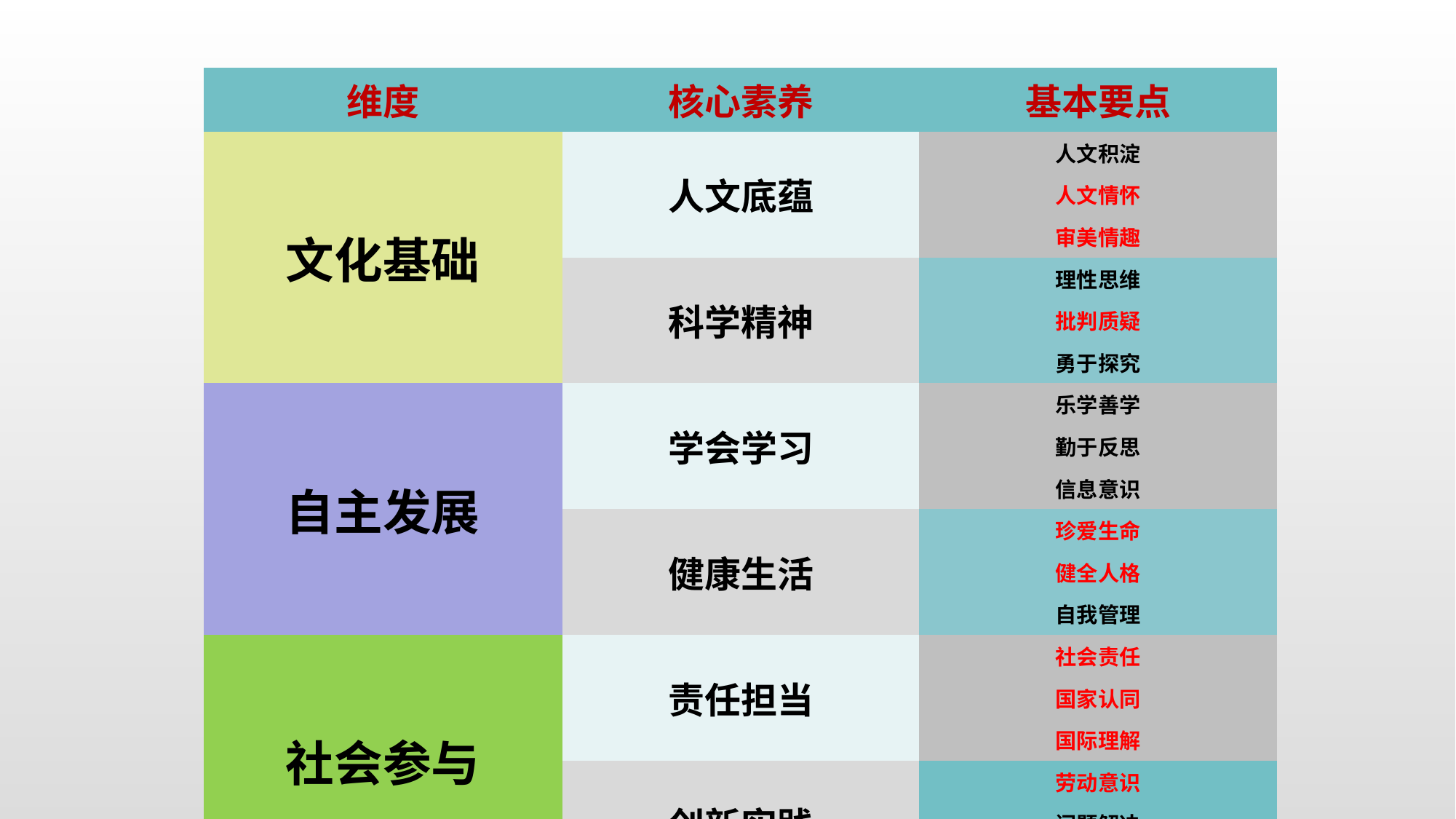

| 维度 | 核心素养 | 基本要点 |
| --- | --- | --- |
| 文化基础 | 人文底蕴 | 人文积淀 |
|  |  | 人文情怀 |
|  |  | 审美情趣 |
|  | 科学精神 | 理性思维 |
|  |  | 批判质疑 |
|  |  | 勇于探究 |
| 自主发展 | 学会学习 | 乐学善学 |
|  |  | 勤于反思 |
|  |  | 信息意识 |
|  | 健康生活 | 珍爱生命 |
|  |  | 健全人格 |
|  |  | 自我管理 |
| 社会参与 | 责任担当 | 社会责任 |
|  |  | 国家认同 |
|  |  | 国际理解 |
|  | 创新实践 | 劳动意识 |
|  |  | 问题解决 |
|  |  | 技术应用 |